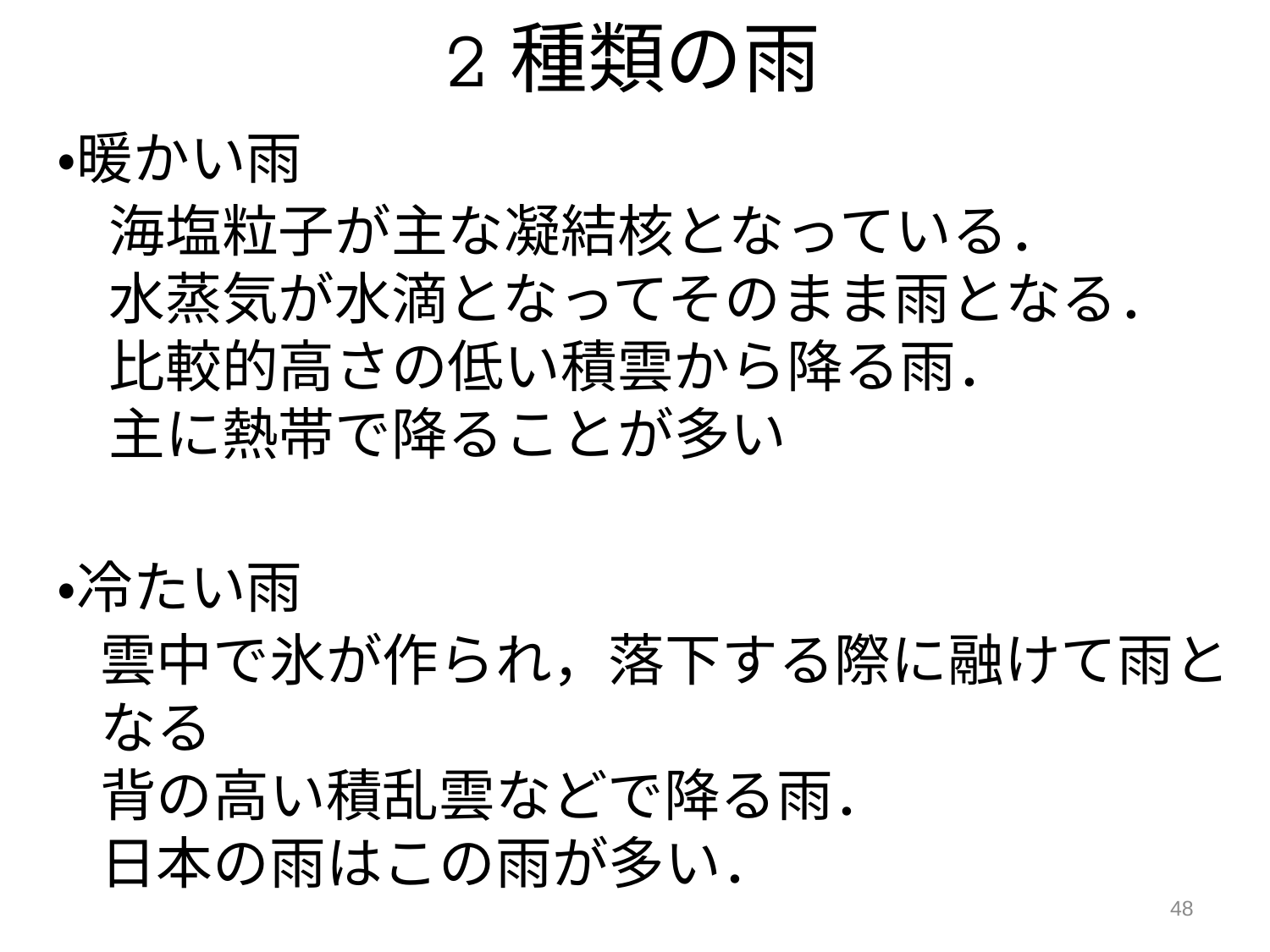

# 2種類の雨
・暖かい雨
海塩粒子が主な凝結核となっている．
水蒸気が水滴となってそのまま雨となる．
比較的高さの低い積雲から降る雨．
主に熱帯で降ることが多い
・冷たい雨
雲中で氷が作られ，落下する際に融けて雨となる
背の高い積乱雲などで降る雨．
日本の雨はこの雨が多い．
48